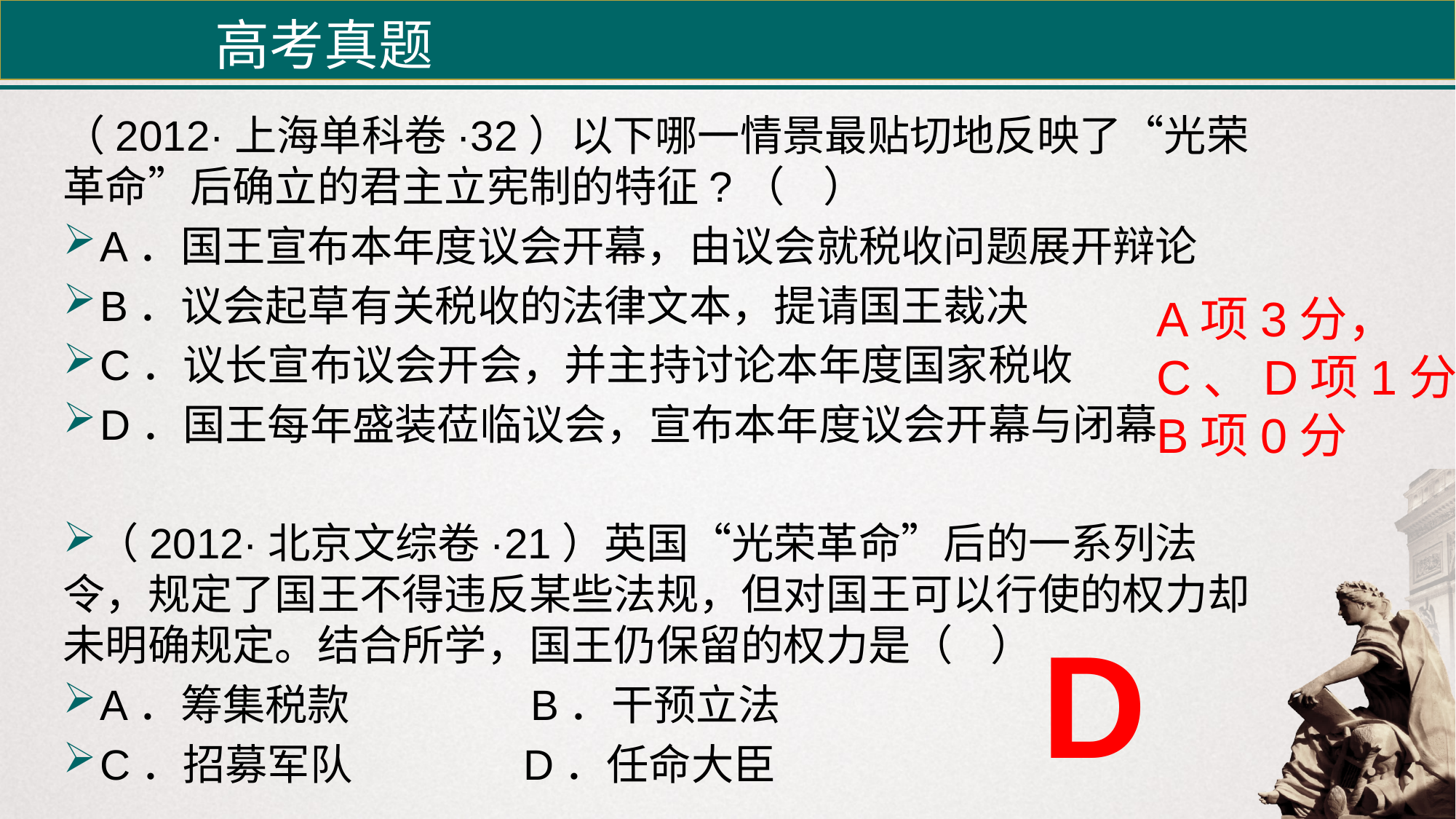

高考真题
（2012·上海单科卷·32）以下哪一情景最贴切地反映了“光荣革命”后确立的君主立宪制的特征?（    ）
A．国王宣布本年度议会开幕，由议会就税收问题展开辩论
B．议会起草有关税收的法律文本，提请国王裁决
C．议长宣布议会开会，并主持讨论本年度国家税收
D．国王每年盛装莅临议会，宣布本年度议会开幕与闭幕

（2012·北京文综卷·21）英国“光荣革命”后的一系列法令，规定了国王不得违反某些法规，但对国王可以行使的权力却未明确规定。结合所学，国王仍保留的权力是（    ）
A．筹集税款                  B．干预立法
C．招募军队                 D．任命大臣

A项3分，
C、D项1分，
B项0分
D